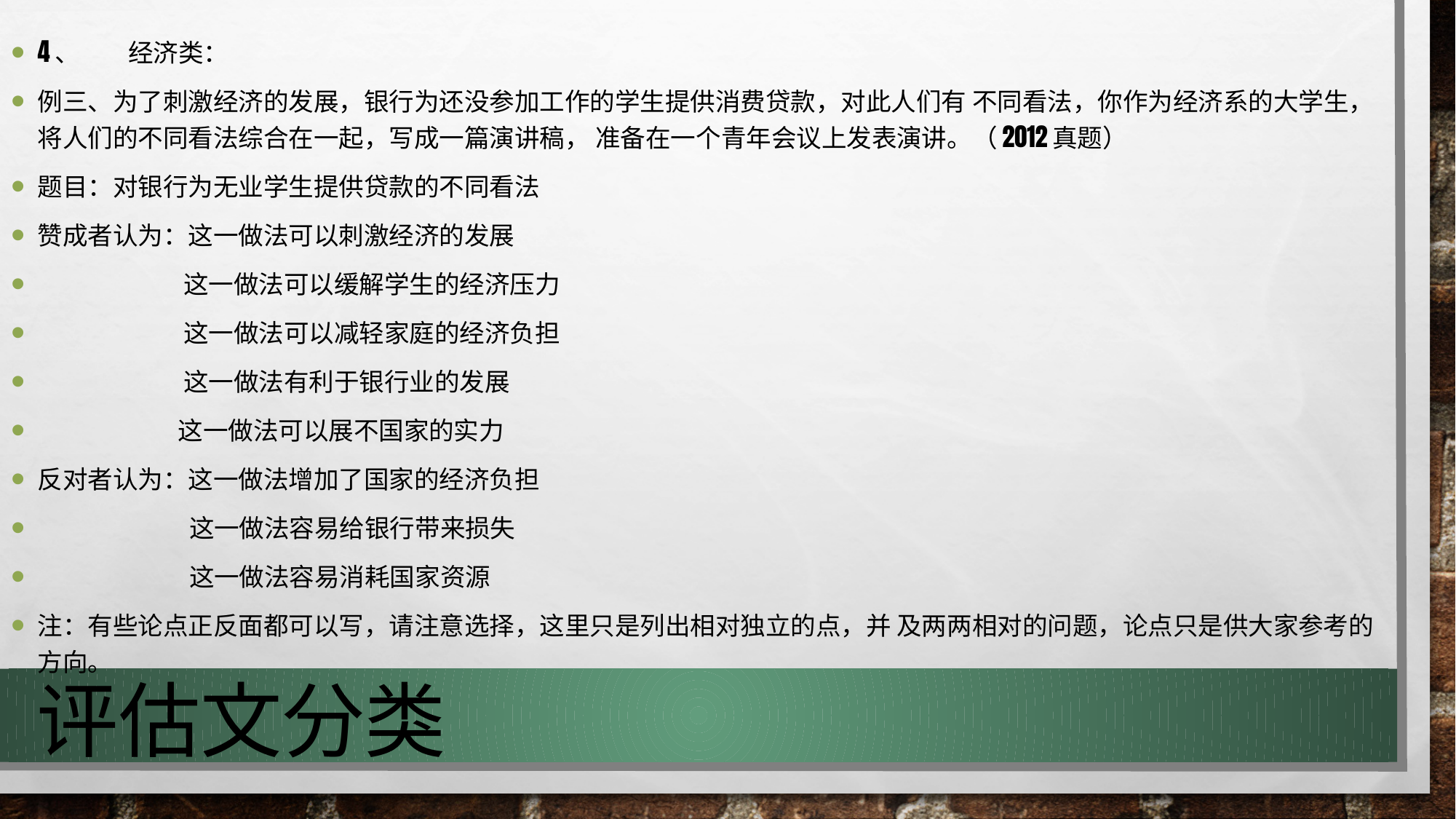

4、	经济类：
例三、为了刺激经济的发展，银行为还没参加工作的学生提供消费贷款，对此人们有 不同看法，你作为经济系的大学生，将人们的不同看法综合在一起，写成一篇演讲稿， 准备在一个青年会议上发表演讲。（2012真题）
题目：对银行为无业学生提供贷款的不同看法
赞成者认为：这一做法可以刺激经济的发展
                         这一做法可以缓解学生的经济压力
                         这一做法可以减轻家庭的经济负担
                         这一做法有利于银行业的发展
                        这一做法可以展不国家的实力
反对者认为：这一做法增加了国家的经济负担
                          这一做法容易给银行带来损失
                          这一做法容易消耗国家资源
注：有些论点正反面都可以写，请注意选择，这里只是列出相对独立的点，并 及两两相对的问题，论点只是供大家参考的方向。

# 评估文分类